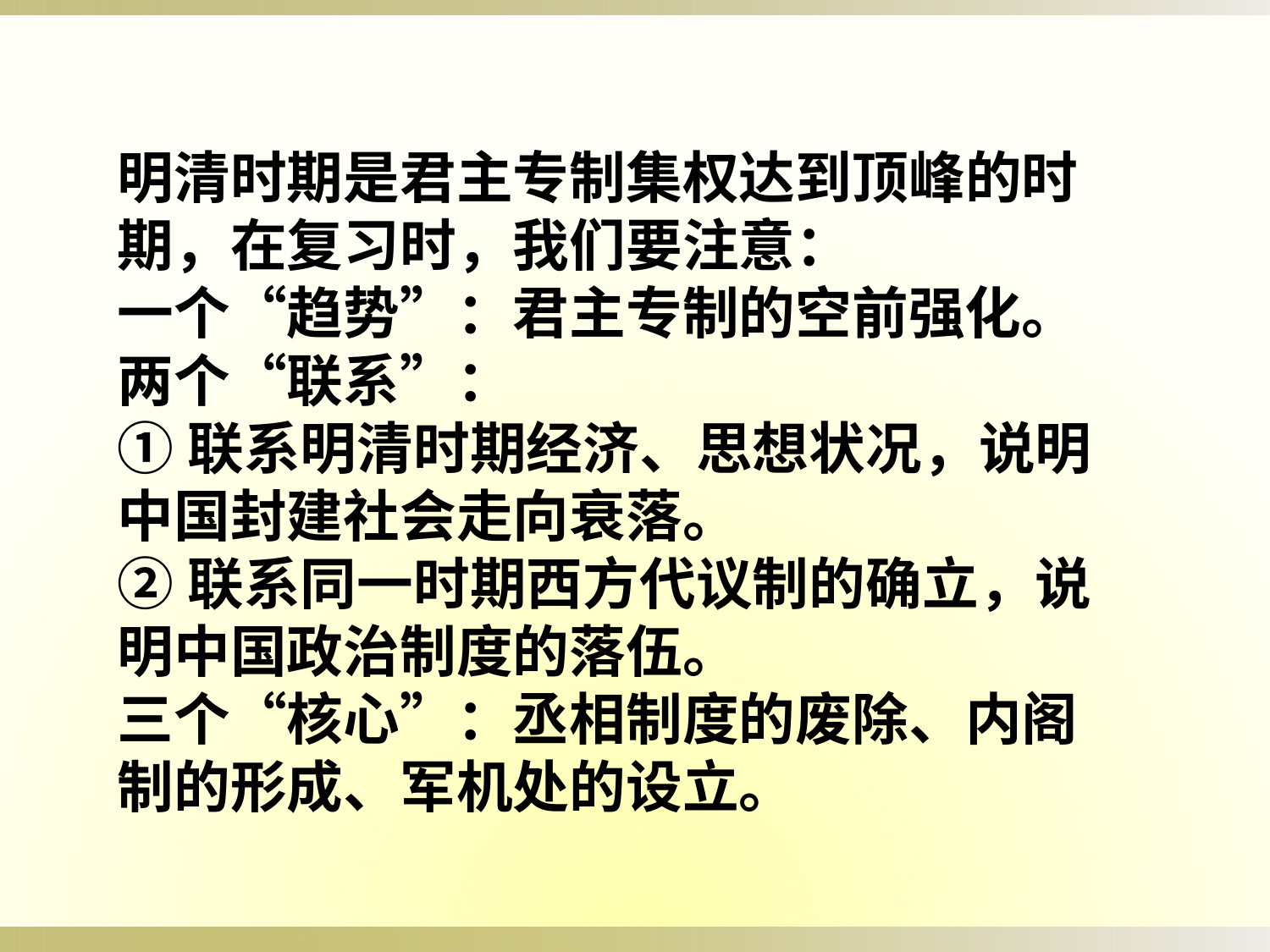

明清时期是君主专制集权达到顶峰的时期，在复习时，我们要注意：
一个“趋势”：君主专制的空前强化。
两个“联系”：
①联系明清时期经济、思想状况，说明中国封建社会走向衰落。
②联系同一时期西方代议制的确立，说明中国政治制度的落伍。
三个“核心”：丞相制度的废除、内阁制的形成、军机处的设立。